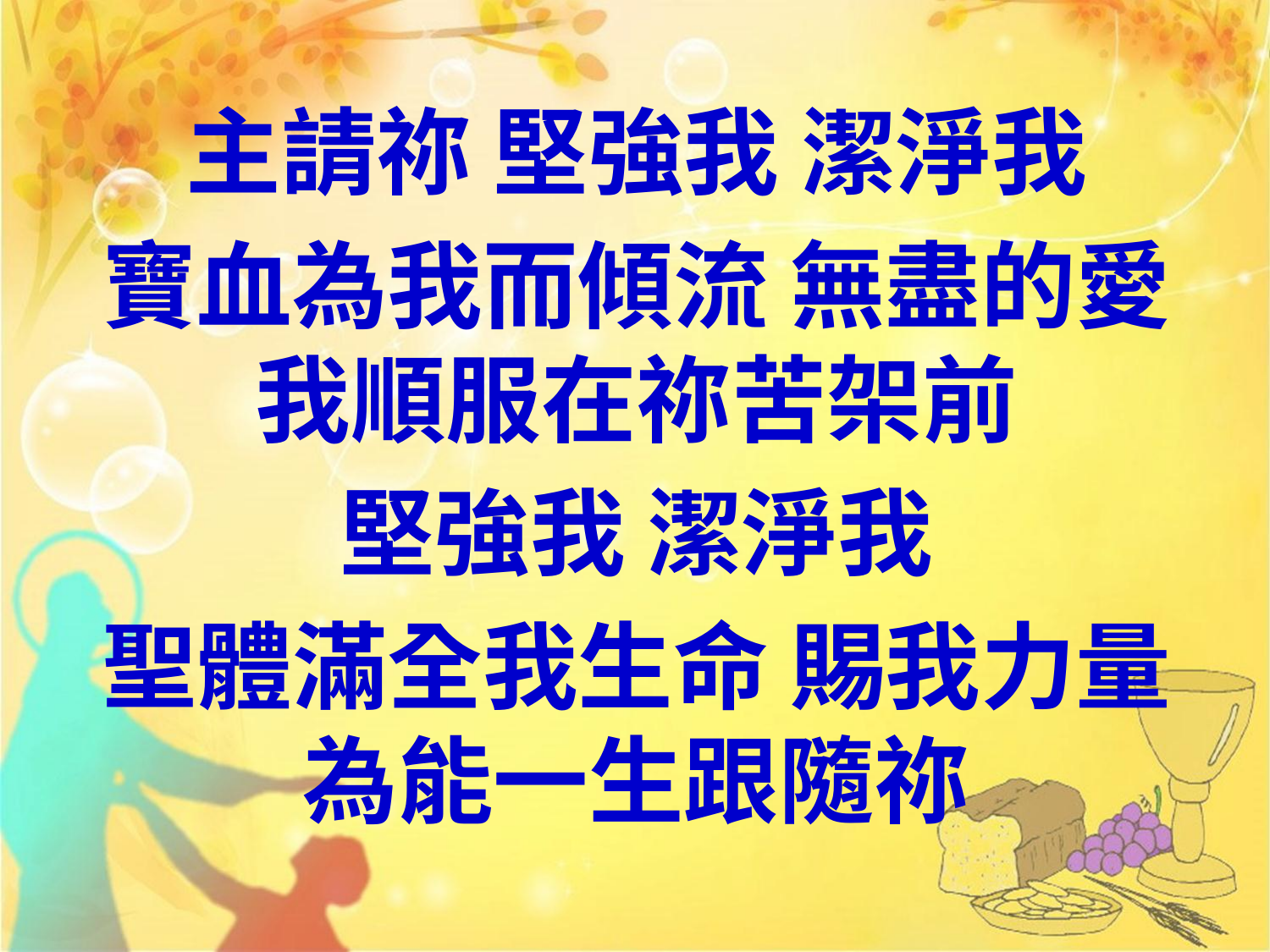

主請祢 堅強我 潔淨我
寶血為我而傾流 無盡的愛 我順服在祢苦架前
堅強我 潔淨我
聖體滿全我生命 賜我力量 為能一生跟隨祢